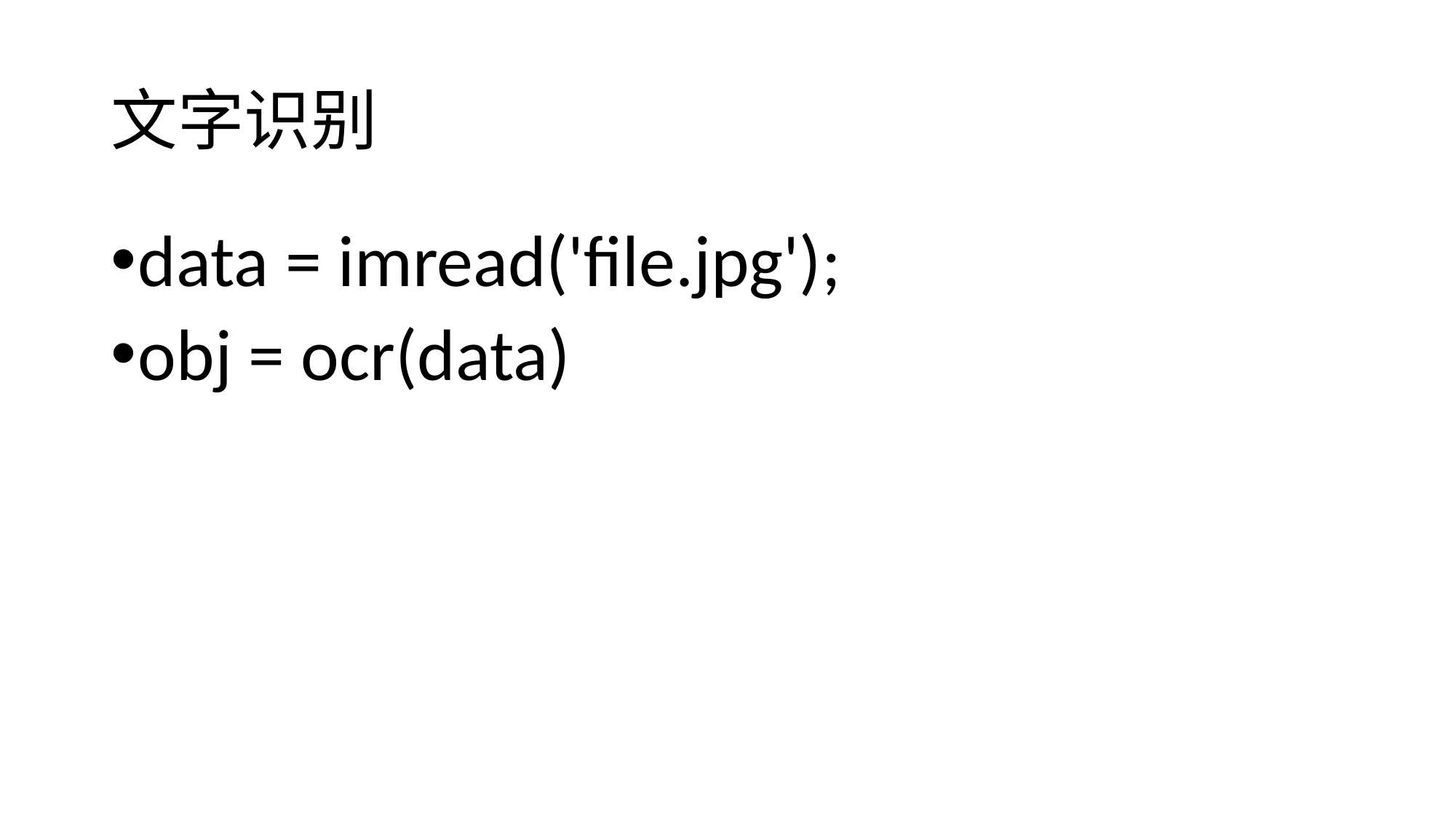

# 文字识别
data = imread('file.jpg');
obj = ocr(data)